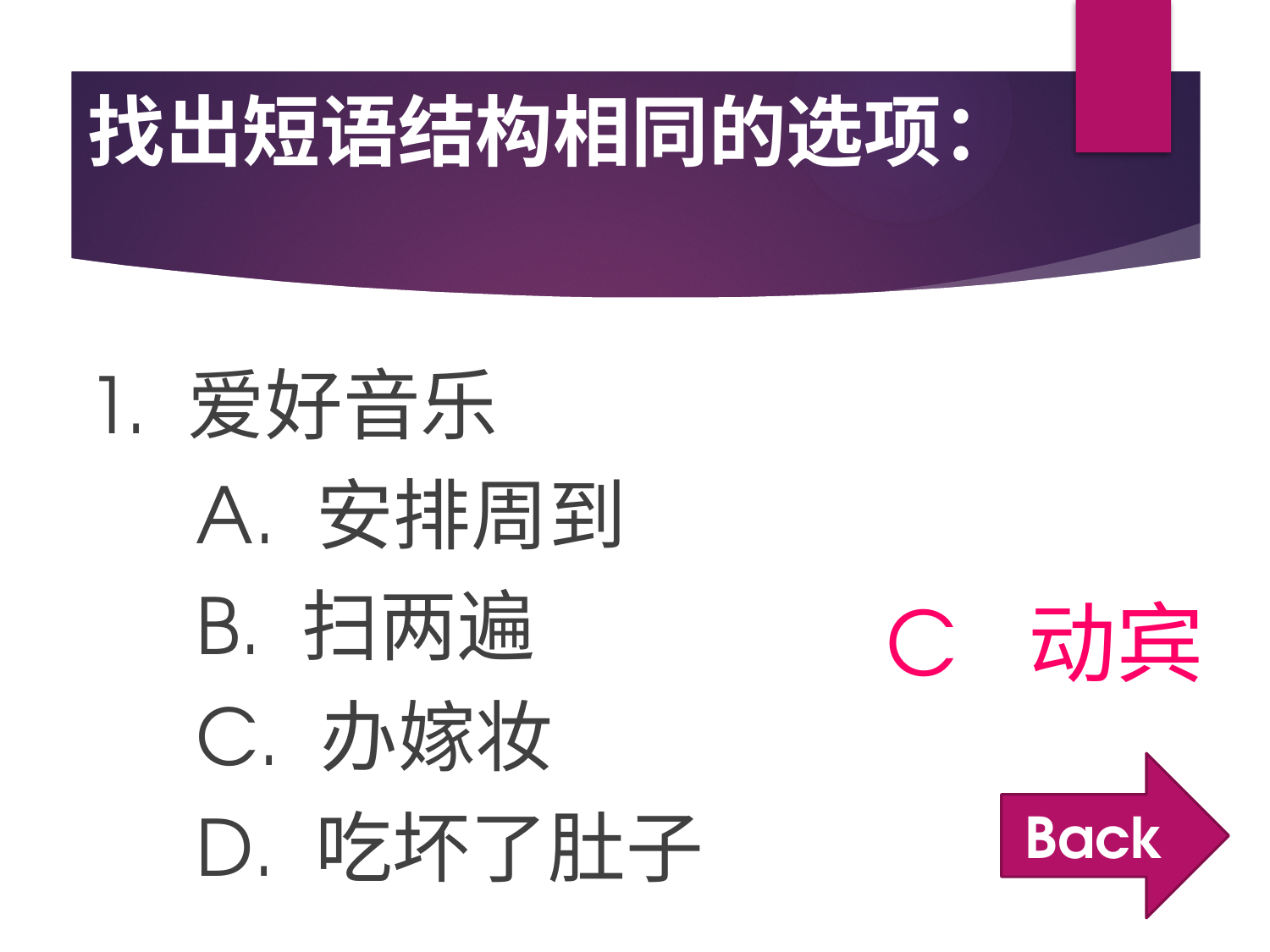

# 找出短语结构相同的选项：
1. 爱好音乐
     A. 安排周到
     B. 扫两遍
     C. 办嫁妆
     D. 吃坏了肚子

C  动宾
Back